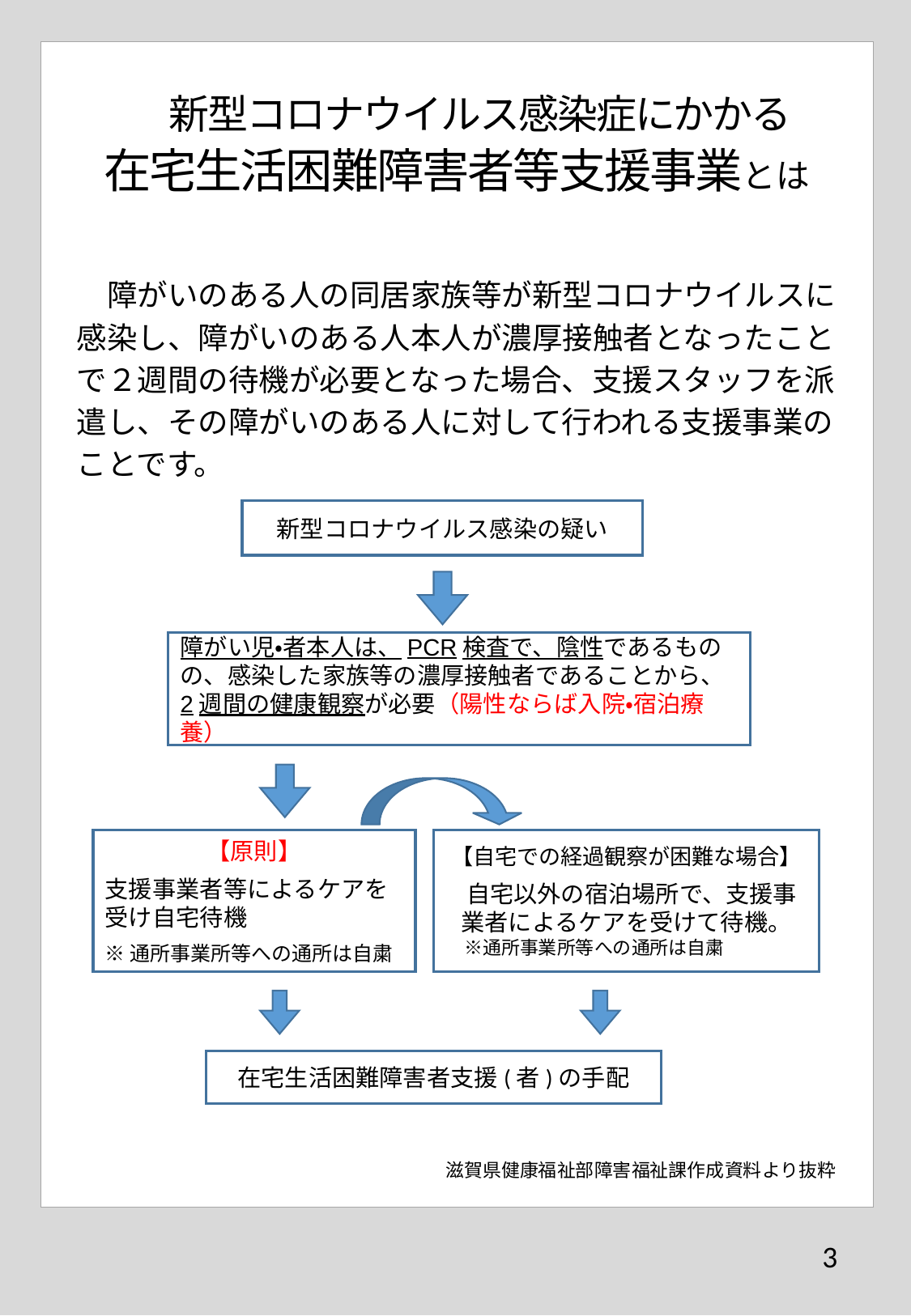

新型コロナウイルス感染症にかかる
在宅生活困難障害者等支援事業とは

　障がいのある人の同居家族等が新型コロナウイルスに感染し、障がいのある人本人が濃厚接触者となったことで２週間の待機が必要となった場合、支援スタッフを派遣し、その障がいのある人に対して行われる支援事業のことです。

新型コロナウイルス感染の疑い

障がい児・者本人は、PCR検査で、陰性であるものの、感染した家族等の濃厚接触者であることから、2週間の健康観察が必要（陽性ならば入院・宿泊療養）

【自宅での経過観察が困難な場合】
 自宅以外の宿泊場所で、支援事
業者によるケアを受けて待機。
　※通所事業所等への通所は自粛
【原則】
支援事業者等によるケアを受け自宅待機
※通所事業所等への通所は自粛

在宅生活困難障害者支援(者)の手配
滋賀県健康福祉部障害福祉課作成資料より抜粋
3